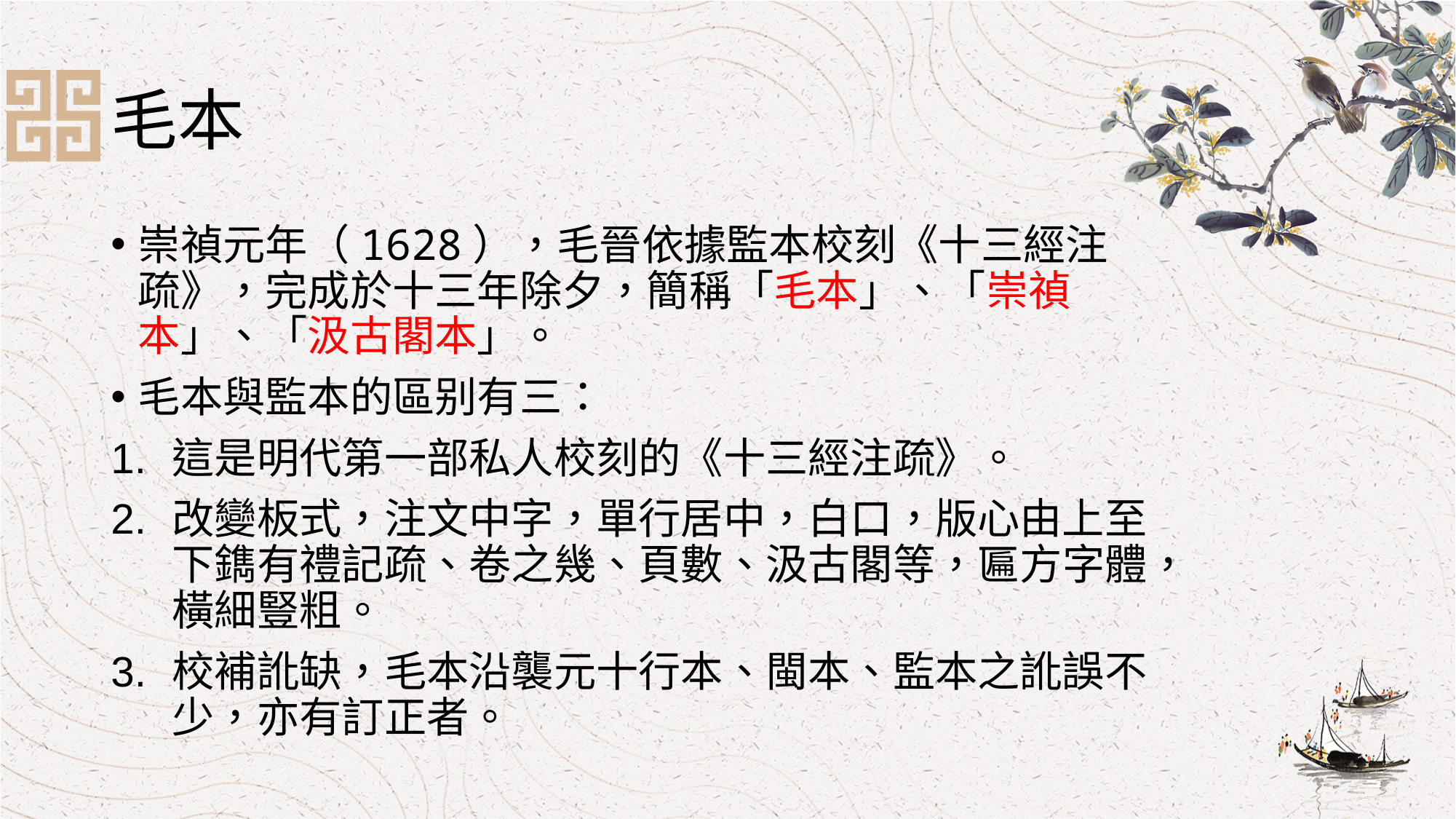

# 毛本
崇禎元年（1628），毛晉依據監本校刻《十三經注疏》，完成於十三年除夕，簡稱「毛本」、「崇禎本」、「汲古閣本」。
毛本與監本的區别有三：
這是明代第一部私人校刻的《十三經注疏》。
改變板式，注文中字，單行居中，白口，版心由上至下鐫有禮記疏、卷之幾、頁數、汲古閣等，匾方字體，橫細豎粗。
校補訛缺，毛本沿襲元十行本、閩本、監本之訛誤不少，亦有訂正者。